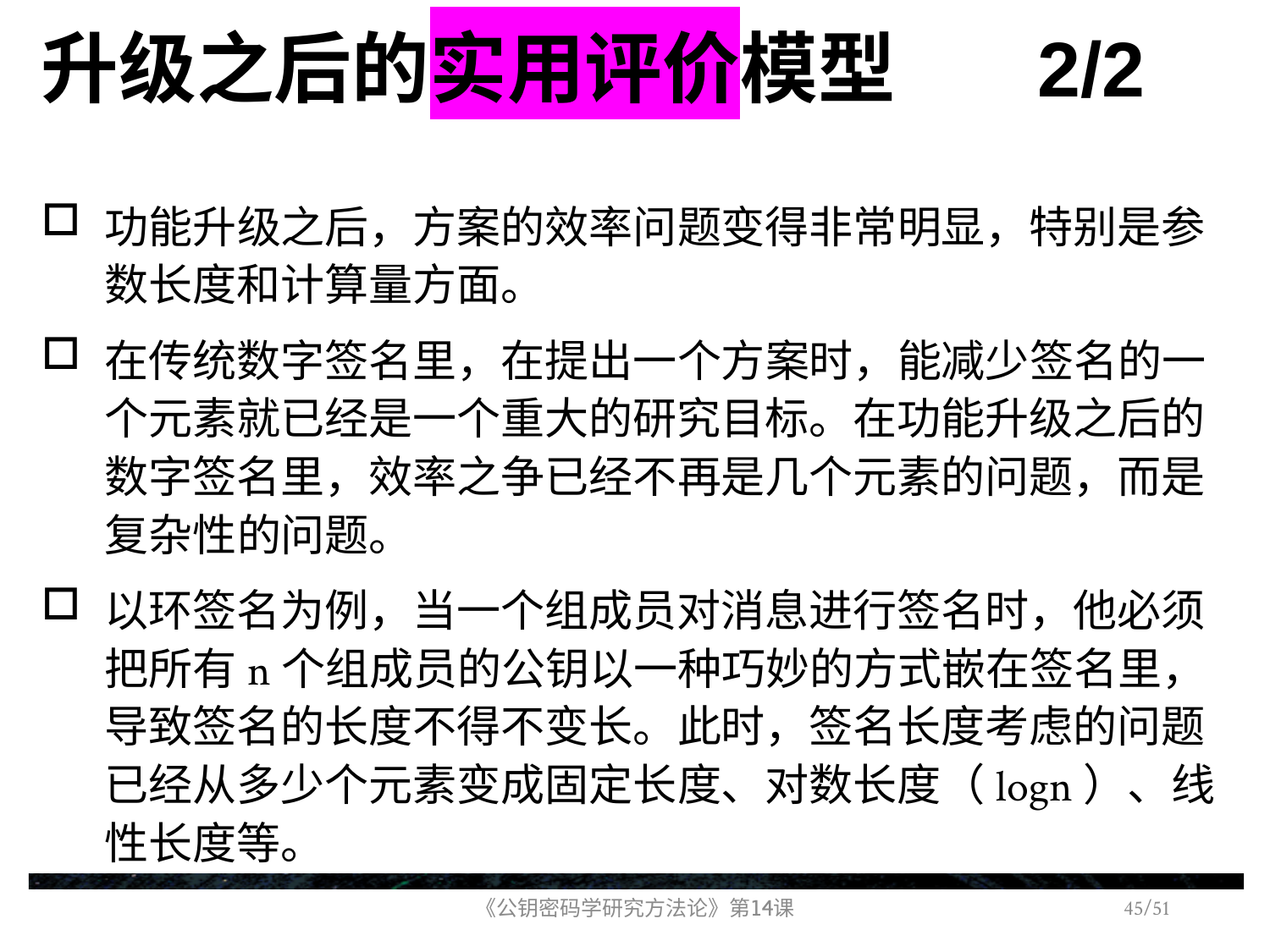

# 升级之后的实用评价模型       2/2
功能升级之后，方案的效率问题变得非常明显，特别是参数长度和计算量方面。
在传统数字签名里，在提出一个方案时，能减少签名的一个元素就已经是一个重大的研究目标。在功能升级之后的数字签名里，效率之争已经不再是几个元素的问题，而是复杂性的问题。
以环签名为例，当一个组成员对消息进行签名时，他必须把所有n个组成员的公钥以一种巧妙的方式嵌在签名里，导致签名的长度不得不变长。此时，签名长度考虑的问题已经从多少个元素变成固定长度、对数长度（logn）、线性长度等。
《公钥密码学研究方法论》第14课
45/51